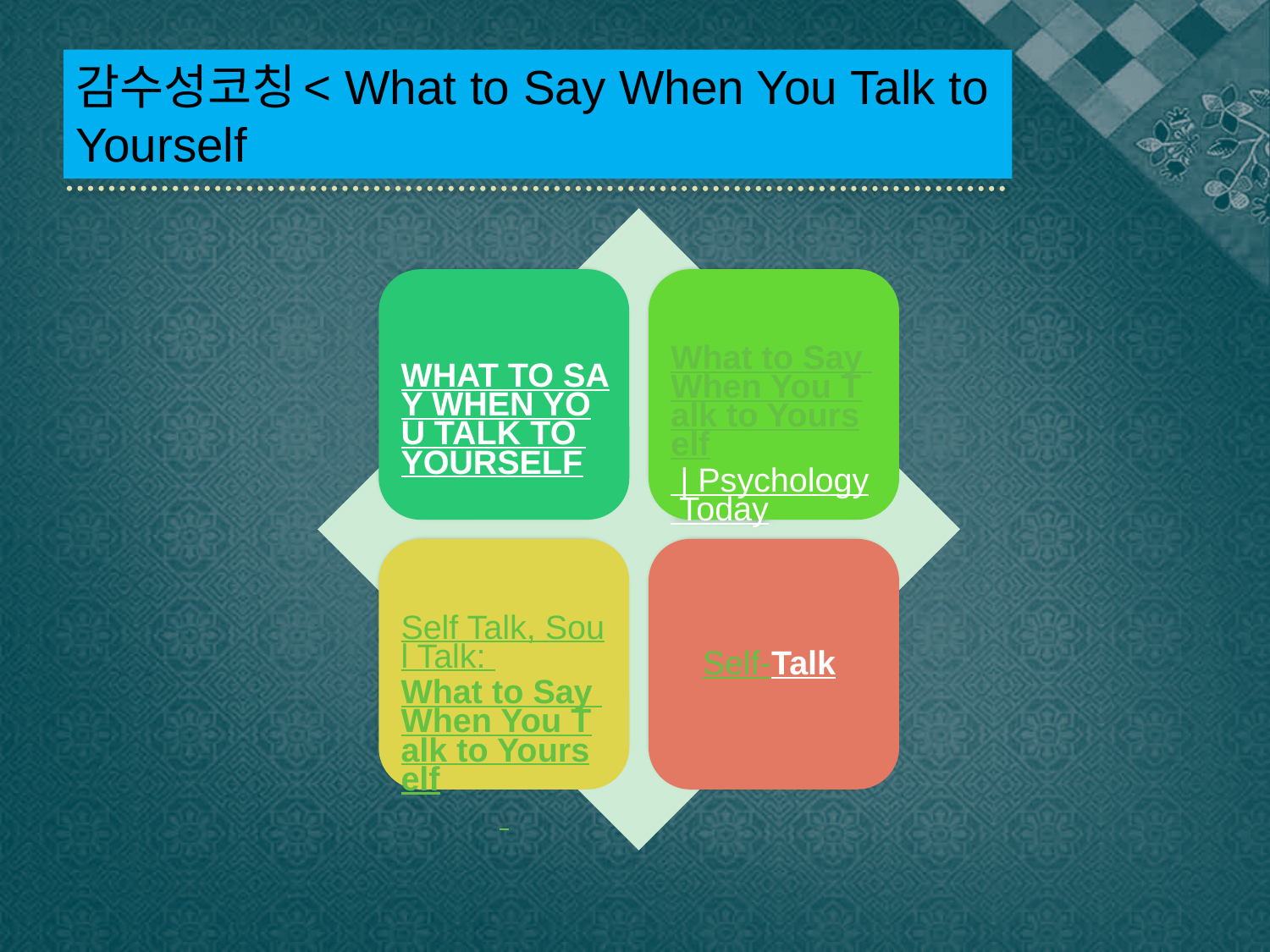

# 감수성코칭< What to Say When You Talk to Yourself
WHAT TO SAY WHEN YOU TALK TO YOURSELF
What to Say When You Talk to Yourself | Psychology Today
Self Talk, Soul Talk: What to Say When You Talk to Yourself
Self-Talk